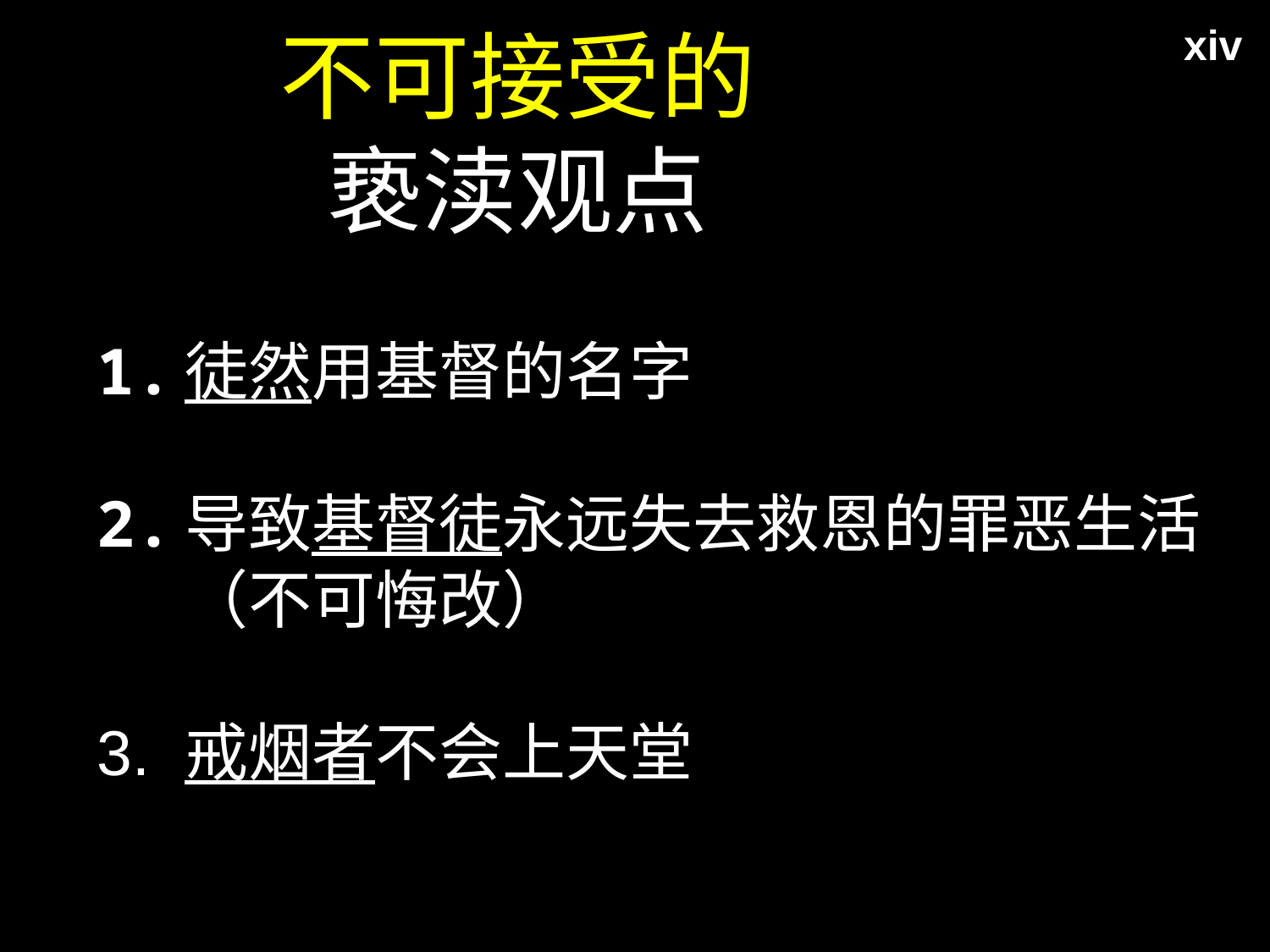

xiv
# 不可接受的 亵渎观点
1.	徒然用基督的名字

2.	导致基督徒永远失去救恩的罪恶生活（不可悔改）

戒烟者不会上天堂